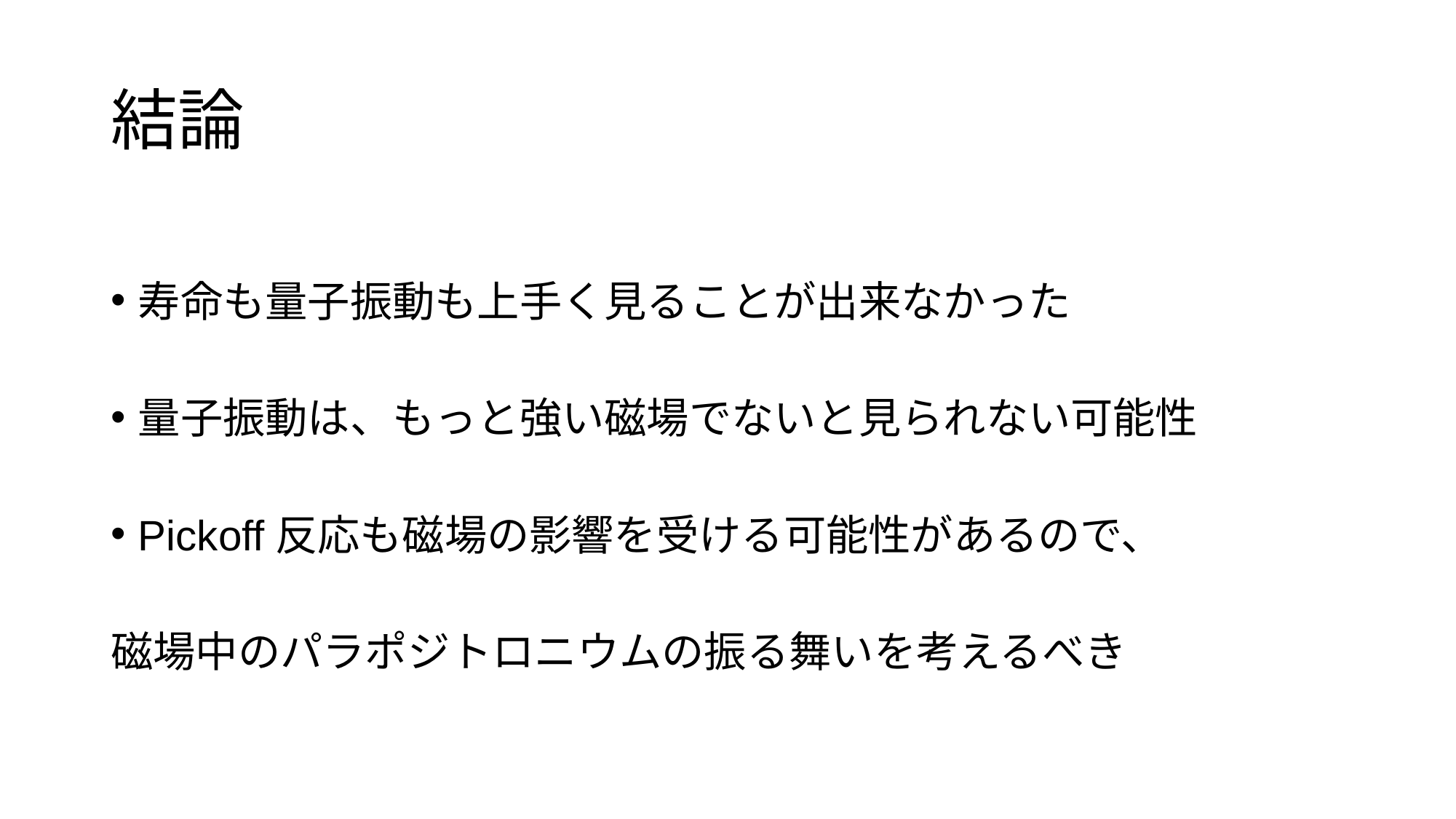

# 結論
寿命も量子振動も上手く見ることが出来なかった
量子振動は、もっと強い磁場でないと見られない可能性
Pickoff反応も磁場の影響を受ける可能性があるので、
磁場中のパラポジトロニウムの振る舞いを考えるべき